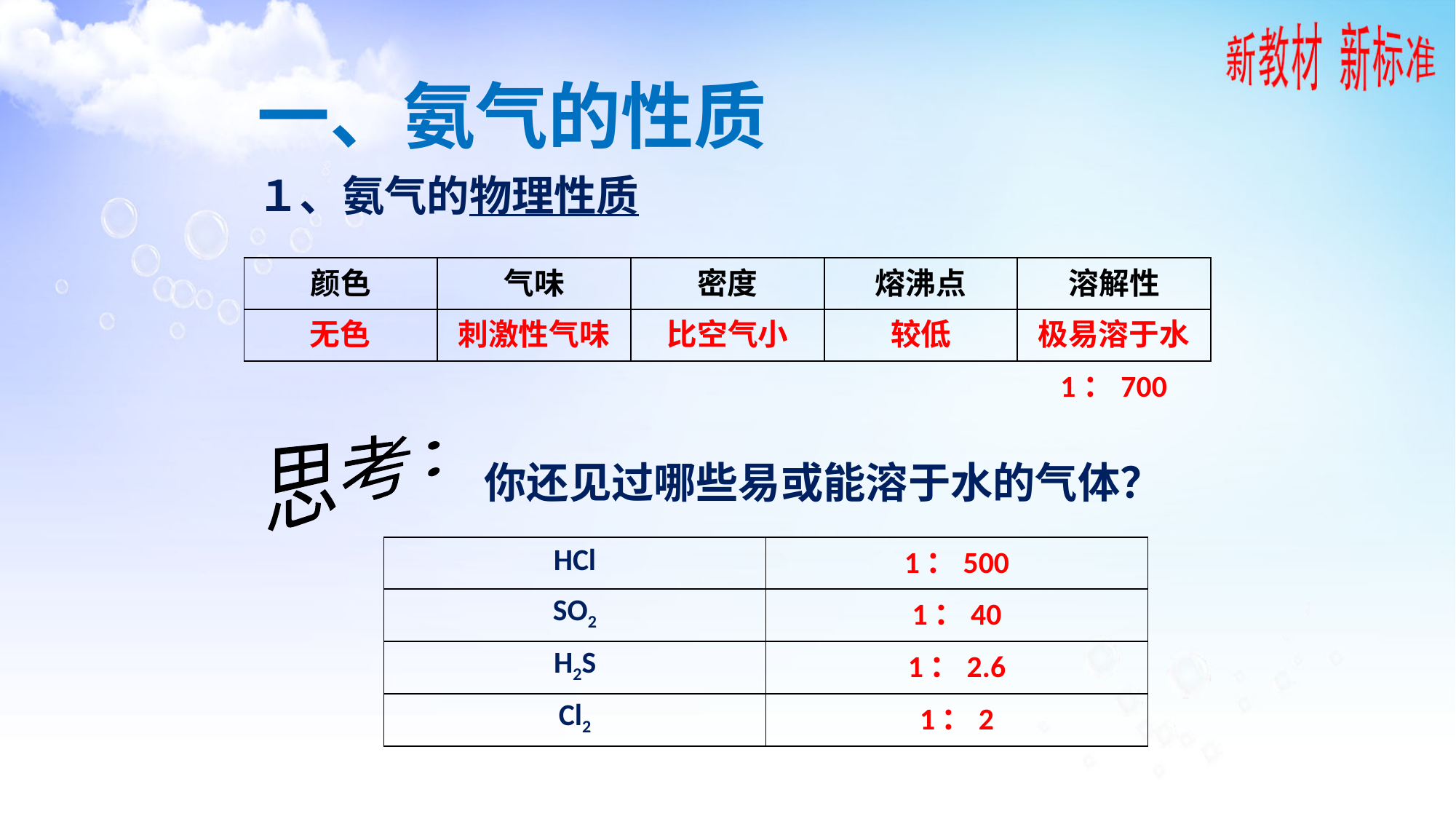

一、氨气的性质
１、氨气的物理性质
| 颜色 | 气味 | 密度 | 熔沸点 | 溶解性 |
| --- | --- | --- | --- | --- |
|  |  |  |  |  |
无色
刺激性气味
比空气小
较低
极易溶于水
1：700
思考：
  你还见过哪些易或能溶于水的气体？
| HCl | 1：500 |
| --- | --- |
| SO2 | 1：40 |
| H2S | 1：2.6 |
| Cl2 | 1：2 |